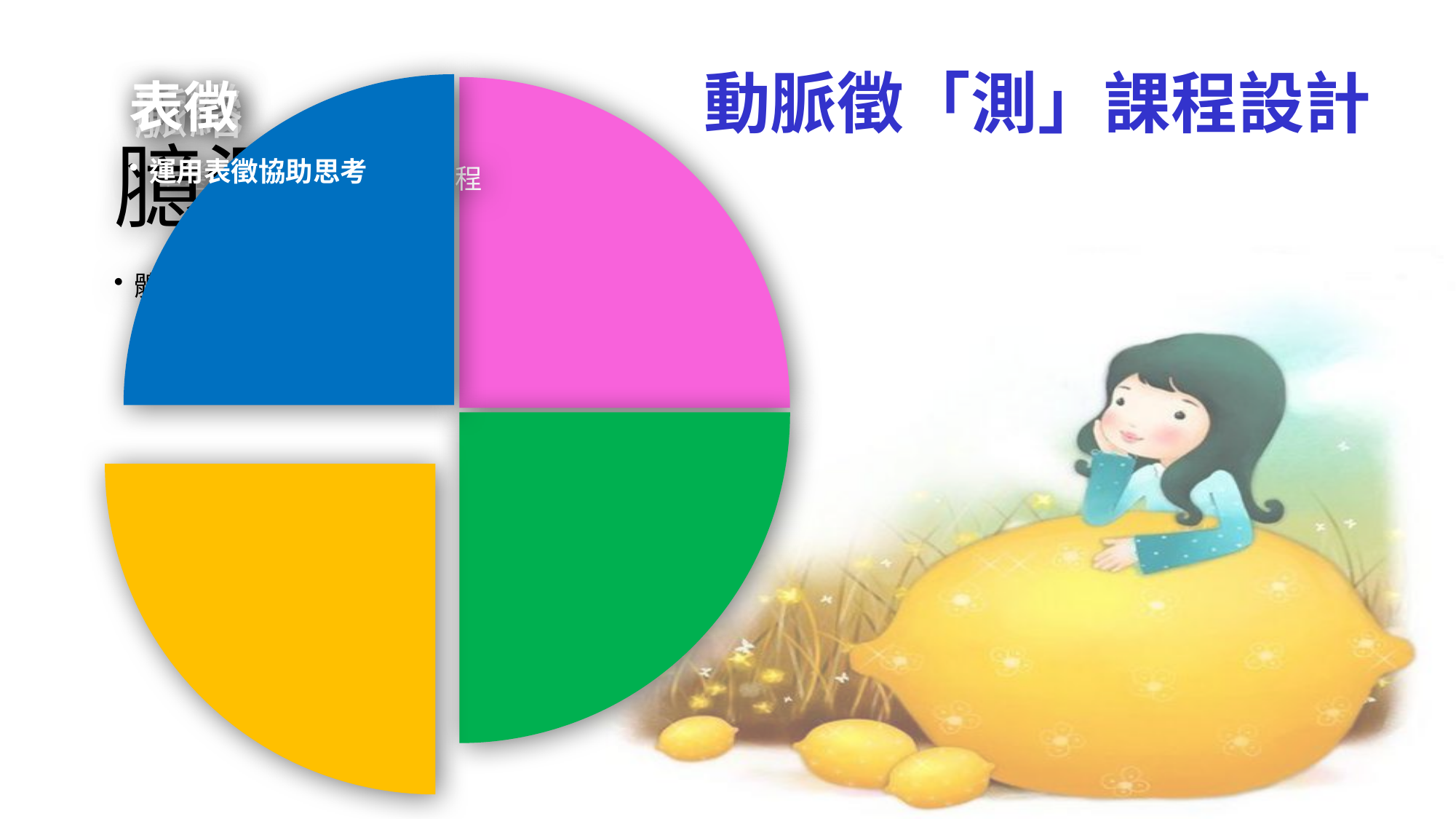

動機
啟發學生思考的動力
脈絡
學生思考發展與學習的過程
臆測
體驗數學家思考的歷程
表徵
運用表徵協助思考
# 動脈徵「測」課程設計